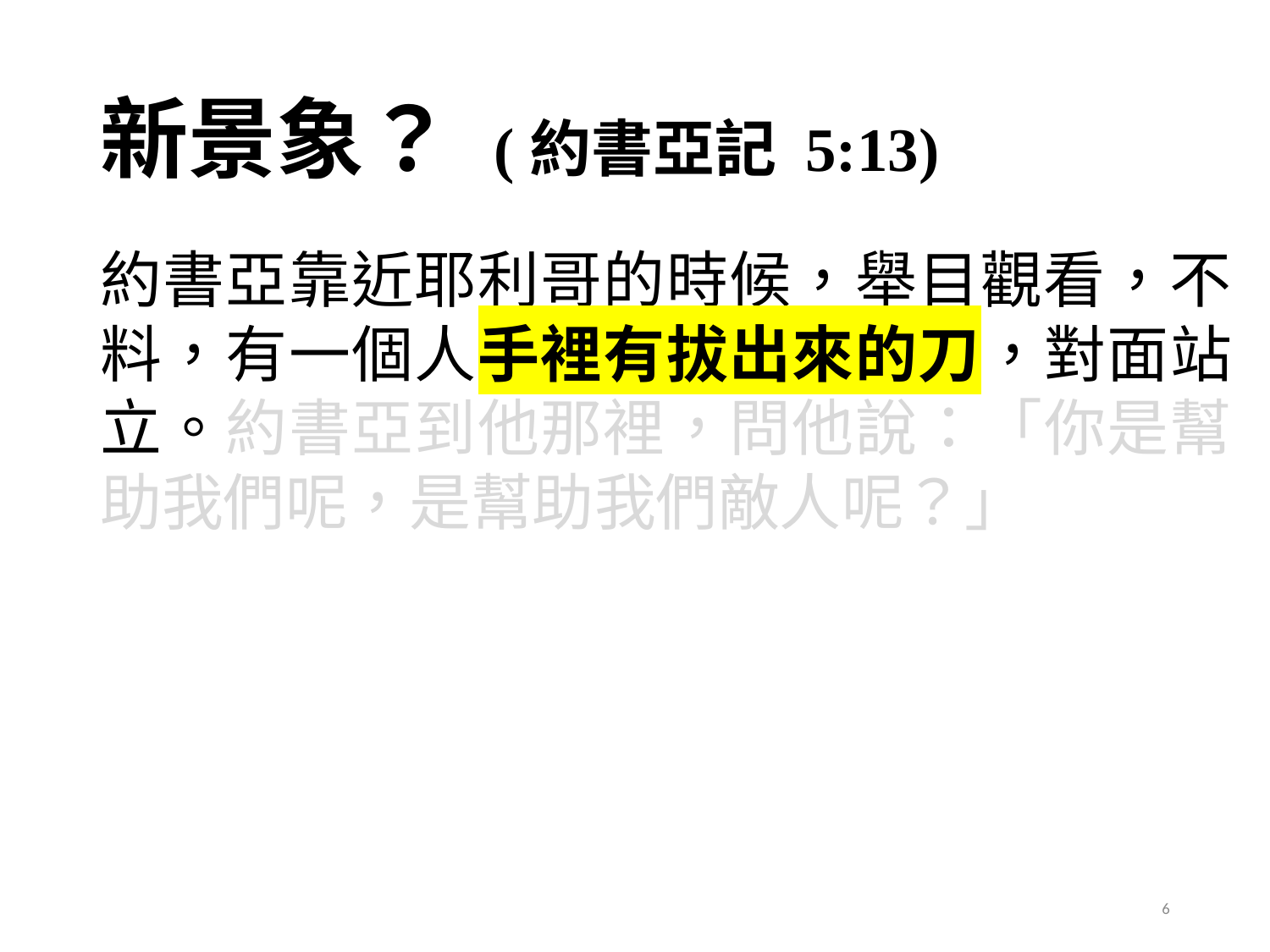

# 新景象？ (約書亞記 5:13)
約書亞靠近耶利哥的時候，舉目觀看，不料，有一個人手裡有拔出來的刀，對面站立。約書亞到他那裡，問他說：「你是幫助我們呢，是幫助我們敵人呢？」
6